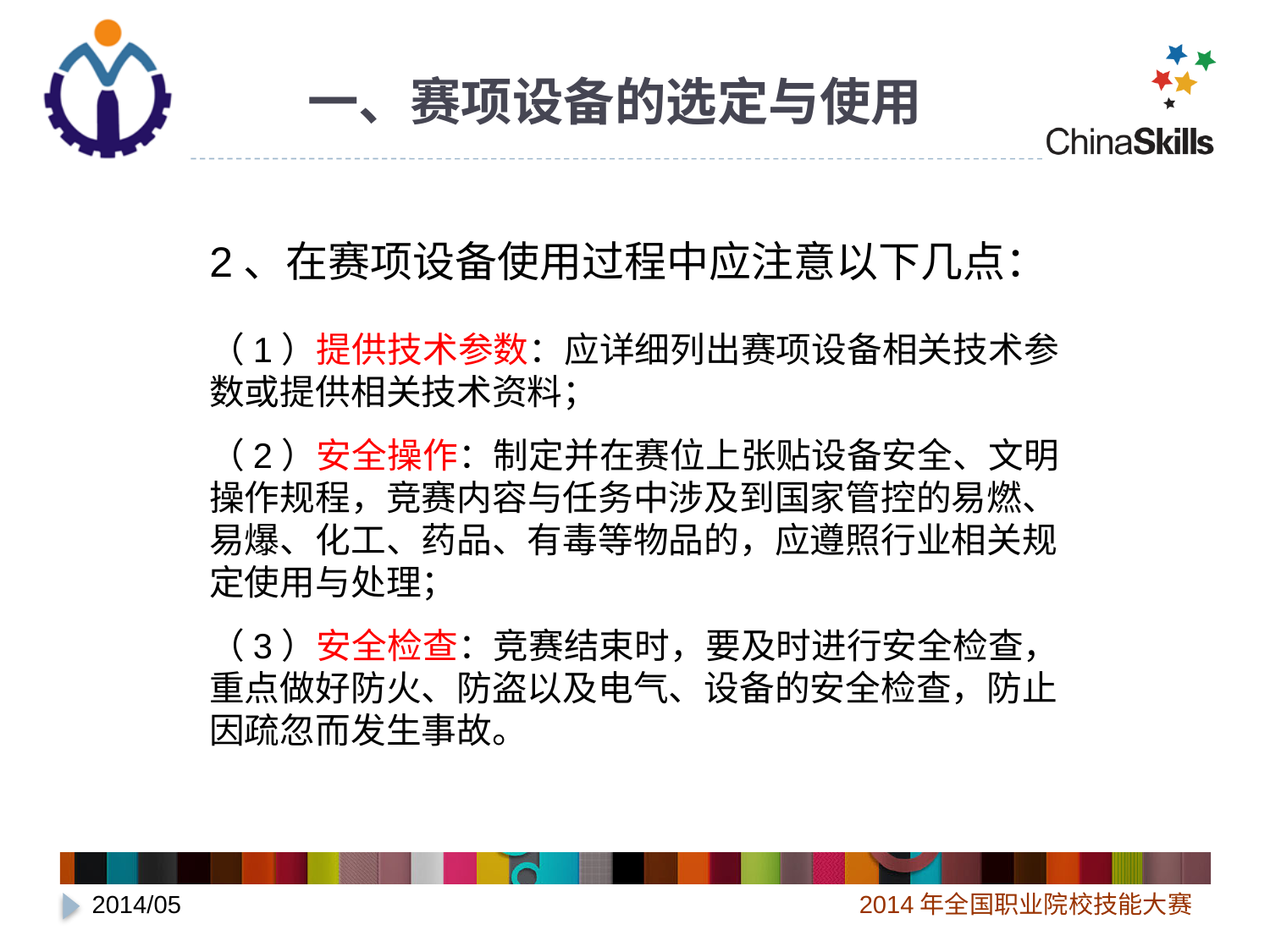

# 一、赛项设备的选定与使用
2、在赛项设备使用过程中应注意以下几点：
（1）提供技术参数：应详细列出赛项设备相关技术参数或提供相关技术资料；
（2）安全操作：制定并在赛位上张贴设备安全、文明操作规程，竞赛内容与任务中涉及到国家管控的易燃、易爆、化工、药品、有毒等物品的，应遵照行业相关规定使用与处理；
（3）安全检查：竞赛结束时，要及时进行安全检查，重点做好防火、防盗以及电气、设备的安全检查，防止因疏忽而发生事故。

2014/05
2014年全国职业院校技能大赛